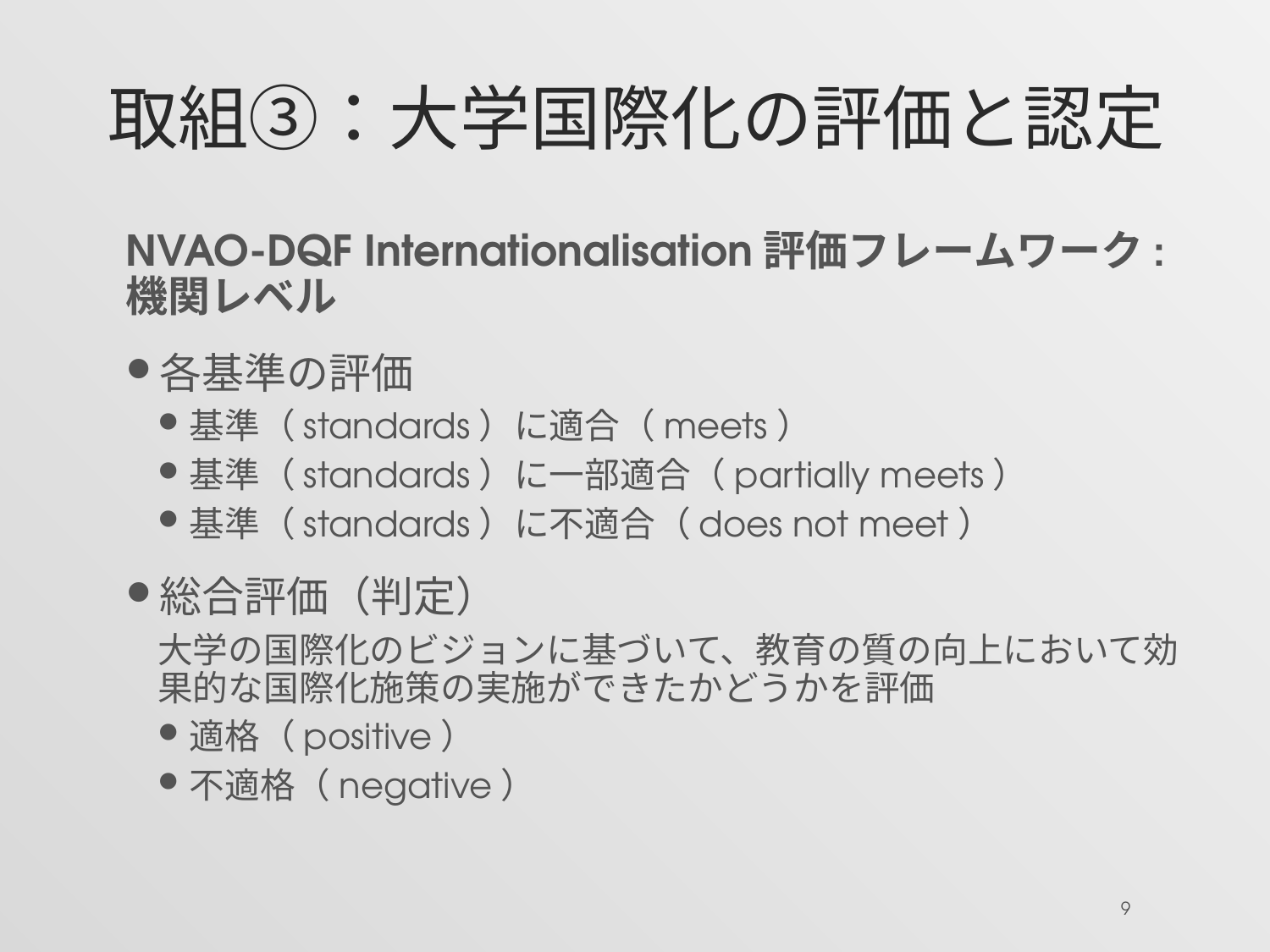

# 取組③：大学国際化の評価と認定
NVAO-DQF Internationalisation評価フレームワーク:機関レベル
各基準の評価
基準（standards）に適合（meets）
基準（standards）に一部適合（partially meets）
基準（standards）に不適合（does not meet）
総合評価（判定）
大学の国際化のビジョンに基づいて、教育の質の向上において効果的な国際化施策の実施ができたかどうかを評価
適格（positive）
不適格（negative）

9